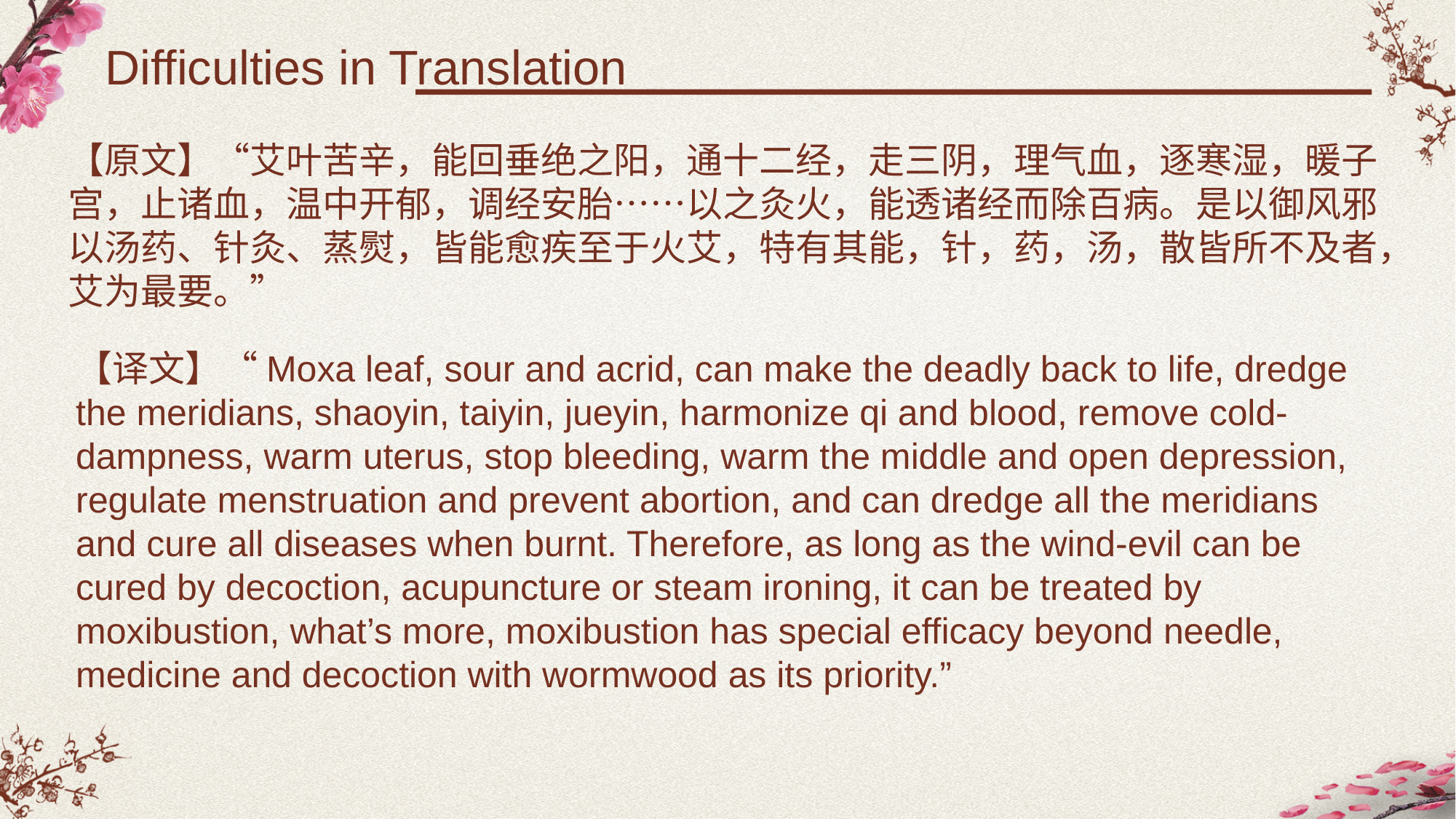

Difficulties in Translation

【原文】“艾叶苦辛，能回垂绝之阳，通十二经，走三阴，理气血，逐寒湿，暖子宫，止诸血，温中开郁，调经安胎……以之灸火，能透诸经而除百病。是以御风邪以汤药、针灸、蒸熨，皆能愈疾至于火艾，特有其能，针，药，汤，散皆所不及者，艾为最要。”
【译文】“Moxa leaf, sour and acrid, can make the deadly back to life, dredge the meridians, shaoyin, taiyin, jueyin, harmonize qi and blood, remove cold-dampness, warm uterus, stop bleeding, warm the middle and open depression, regulate menstruation and prevent abortion, and can dredge all the meridians and cure all diseases when burnt. Therefore, as long as the wind-evil can be cured by decoction, acupuncture or steam ironing, it can be treated by moxibustion, what’s more, moxibustion has special efficacy beyond needle, medicine and decoction with wormwood as its priority.”